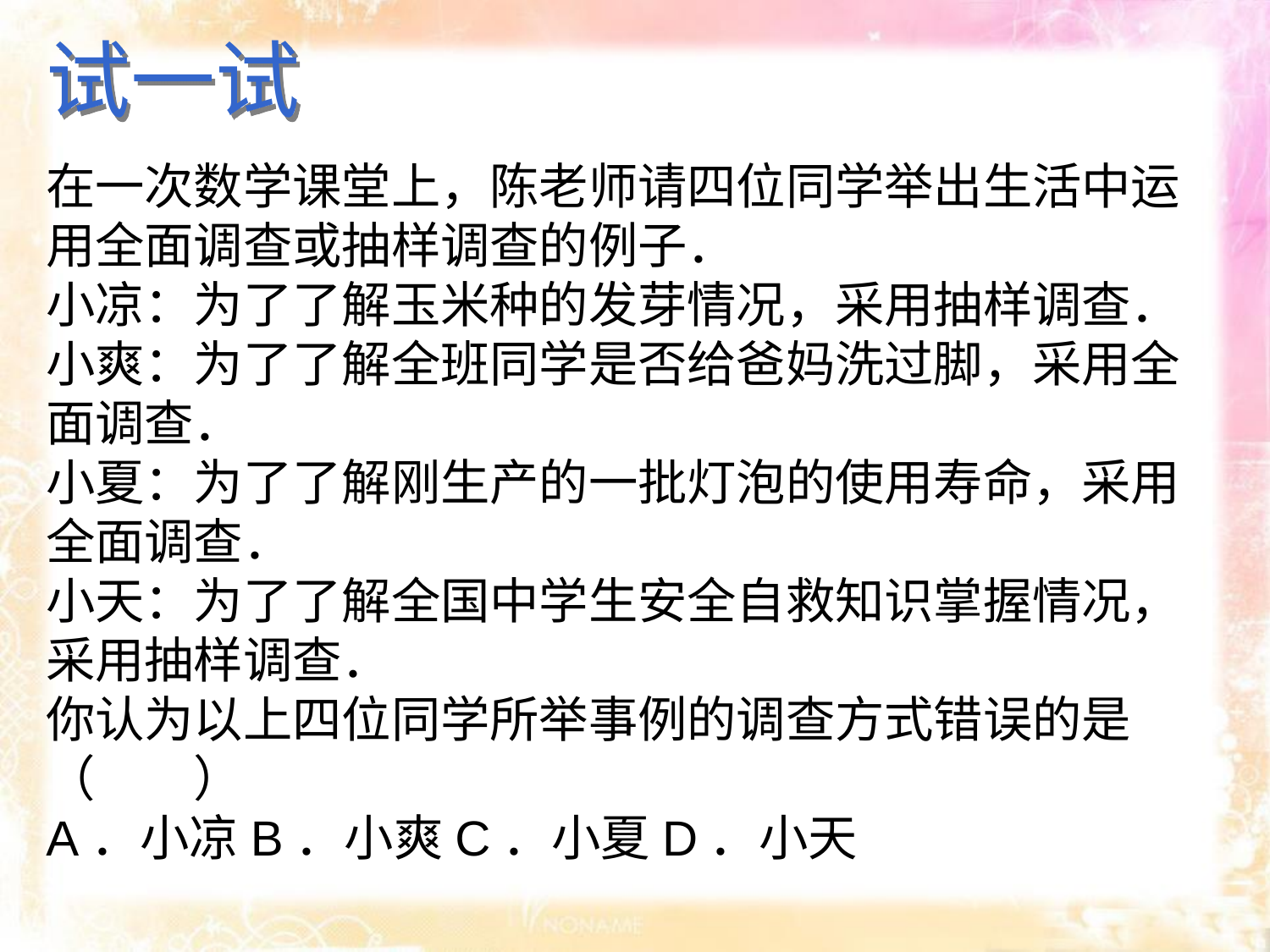

试一试
在一次数学课堂上，陈老师请四位同学举出生活中运用全面调查或抽样调查的例子．
小凉：为了了解玉米种的发芽情况，采用抽样调查．
小爽：为了了解全班同学是否给爸妈洗过脚，采用全面调查．
小夏：为了了解刚生产的一批灯泡的使用寿命，采用全面调查．
小天：为了了解全国中学生安全自救知识掌握情况，采用抽样调查．
你认为以上四位同学所举事例的调查方式错误的是（　　）
A．小凉B．小爽C．小夏D．小天